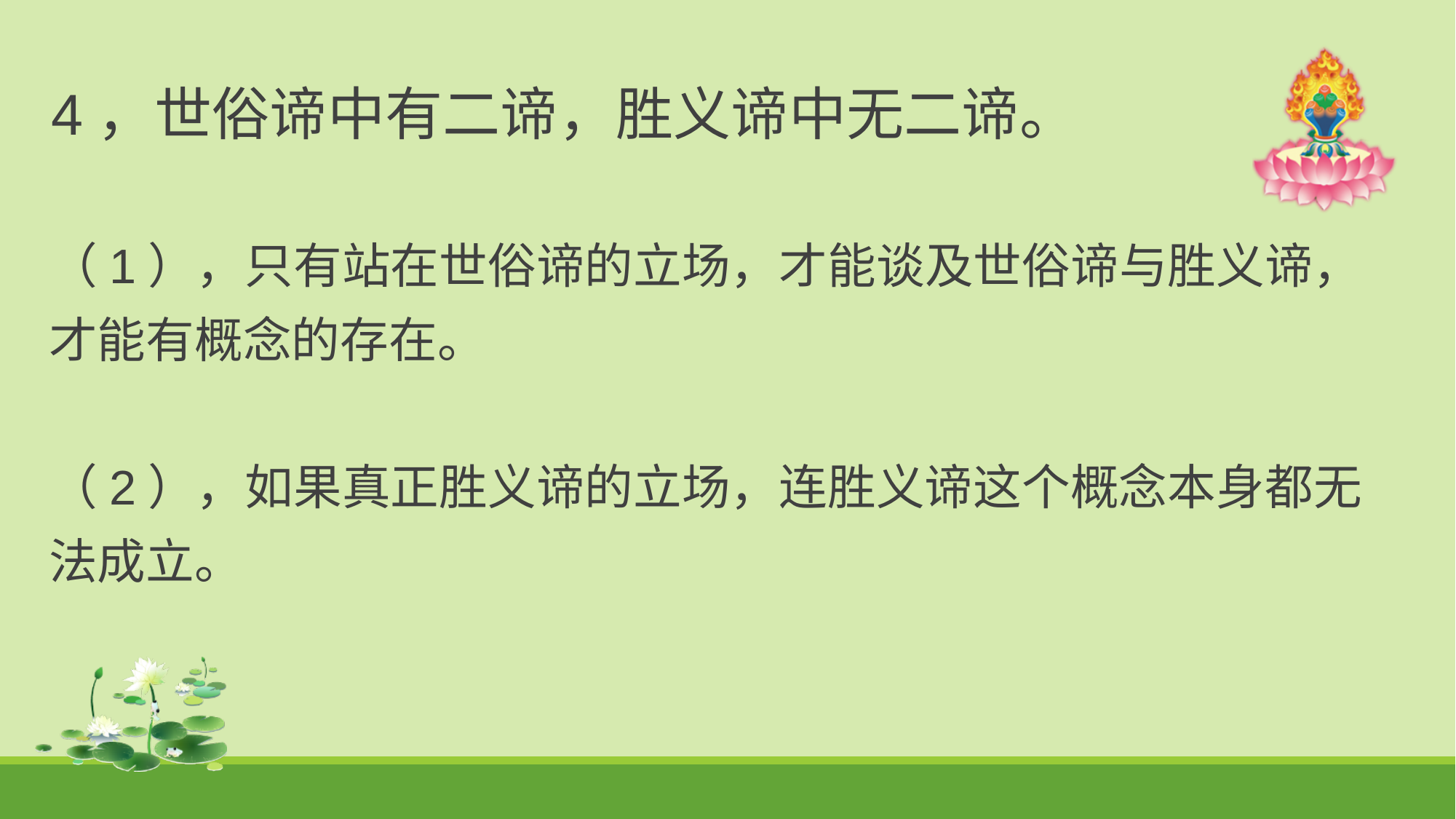

4，世俗谛中有二谛，胜义谛中无二谛。

（1），只有站在世俗谛的立场，才能谈及世俗谛与胜义谛，
才能有概念的存在。

（2），如果真正胜义谛的立场，连胜义谛这个概念本身都无
法成立。